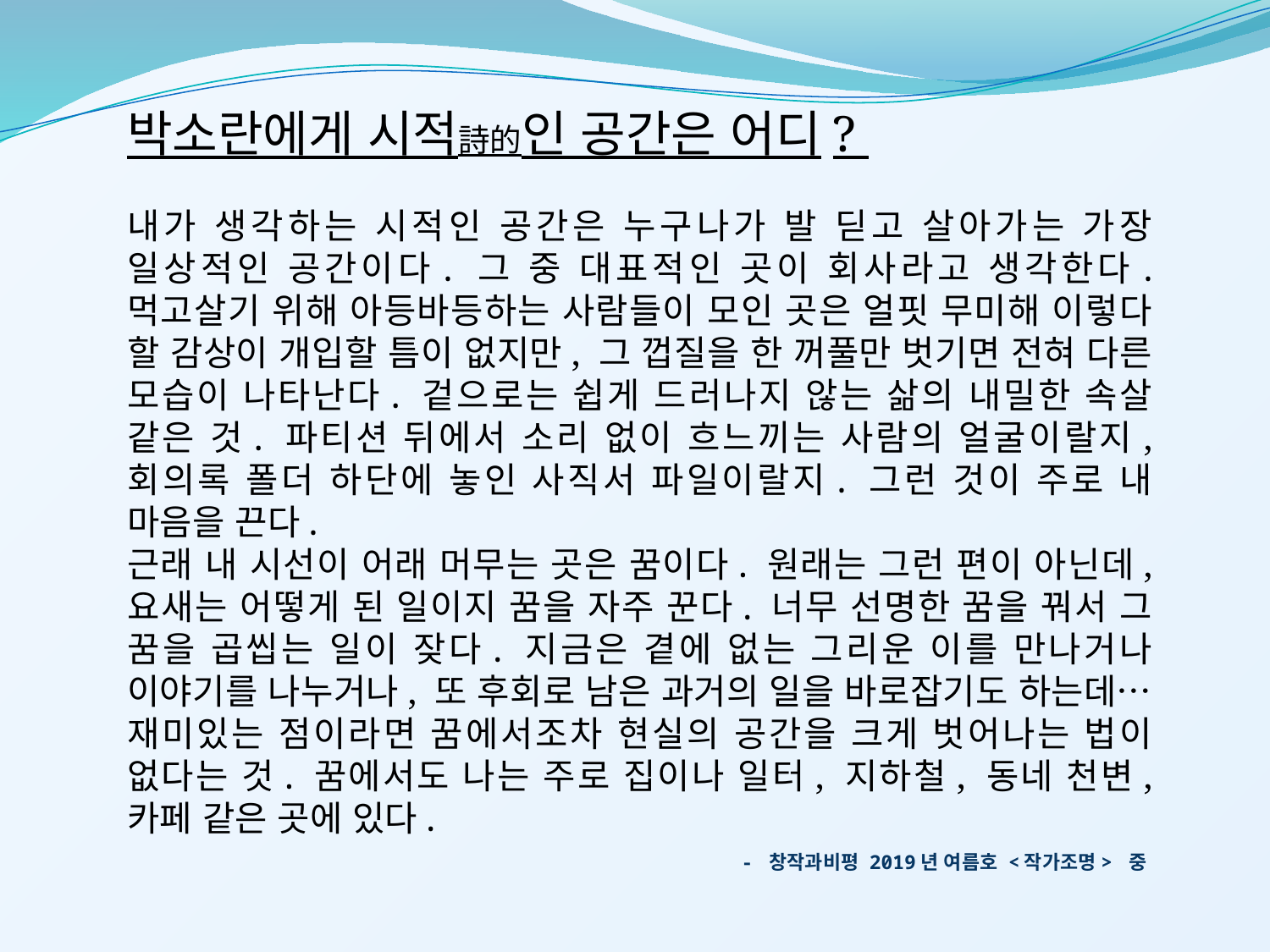

박소란에게 시적詩的인 공간은 어디?

내가 생각하는 시적인 공간은 누구나가 발 딛고 살아가는 가장 일상적인 공간이다. 그 중 대표적인 곳이 회사라고 생각한다. 먹고살기 위해 아등바등하는 사람들이 모인 곳은 얼핏 무미해 이렇다 할 감상이 개입할 틈이 없지만, 그 껍질을 한 꺼풀만 벗기면 전혀 다른 모습이 나타난다. 겉으로는 쉽게 드러나지 않는 삶의 내밀한 속살 같은 것. 파티션 뒤에서 소리 없이 흐느끼는 사람의 얼굴이랄지, 회의록 폴더 하단에 놓인 사직서 파일이랄지. 그런 것이 주로 내 마음을 끈다.
근래 내 시선이 어래 머무는 곳은 꿈이다. 원래는 그런 편이 아닌데, 요새는 어떻게 된 일이지 꿈을 자주 꾼다. 너무 선명한 꿈을 꿔서 그 꿈을 곱씹는 일이 잦다. 지금은 곁에 없는 그리운 이를 만나거나 이야기를 나누거나, 또 후회로 남은 과거의 일을 바로잡기도 하는데… 재미있는 점이라면 꿈에서조차 현실의 공간을 크게 벗어나는 법이 없다는 것. 꿈에서도 나는 주로 집이나 일터, 지하철, 동네 천변, 카페 같은 곳에 있다.
- 창작과비평 2019년 여름호 <작가조명> 중